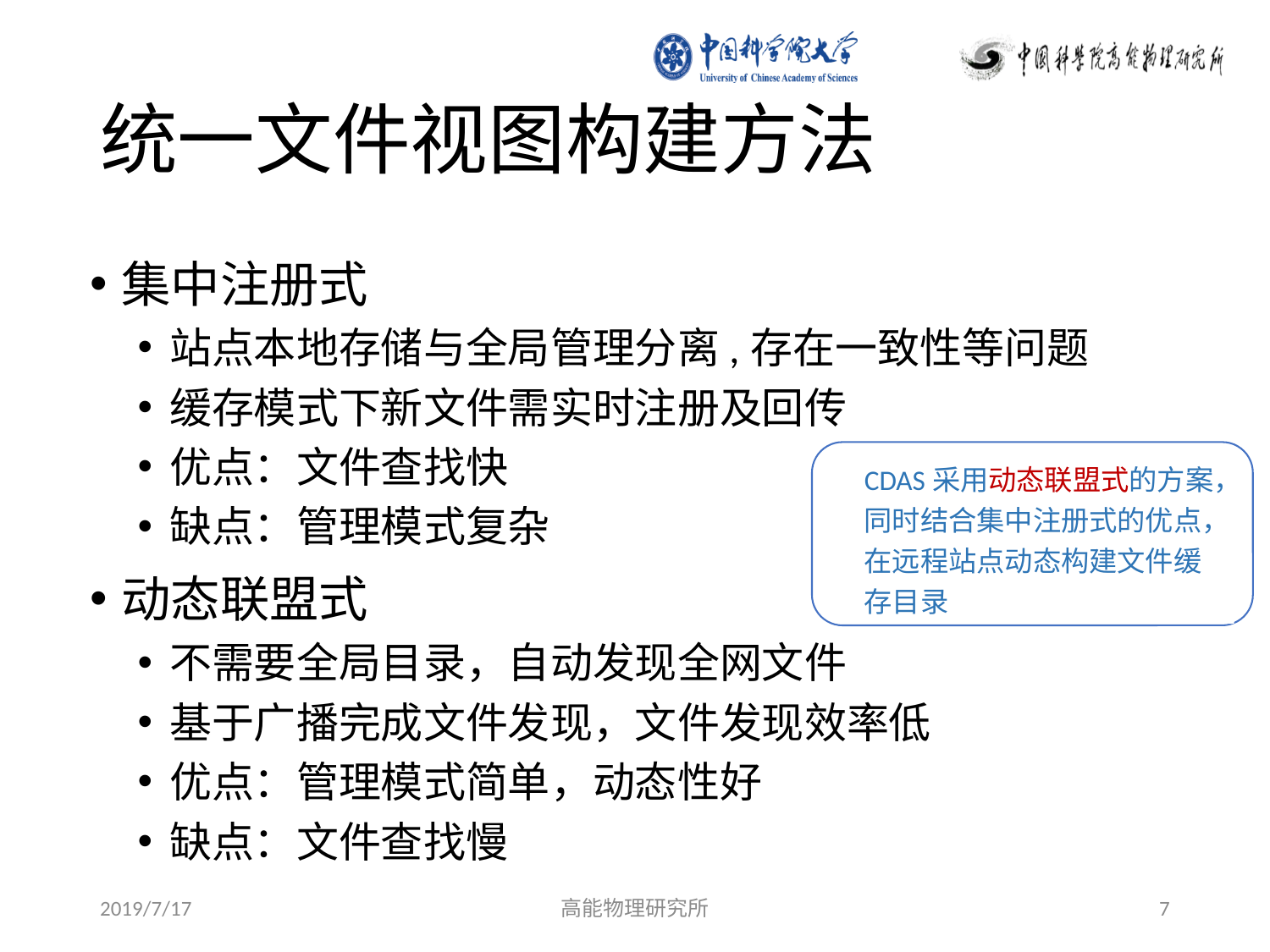

# 统一文件视图构建方法
集中注册式
站点本地存储与全局管理分离,存在一致性等问题
缓存模式下新文件需实时注册及回传
优点：文件查找快
缺点：管理模式复杂
动态联盟式
不需要全局目录，自动发现全网文件
基于广播完成文件发现，文件发现效率低
优点：管理模式简单，动态性好
缺点：文件查找慢

CDAS采用动态联盟式的方案，同时结合集中注册式的优点，在远程站点动态构建文件缓存目录
2019/7/17
高能物理研究所
7